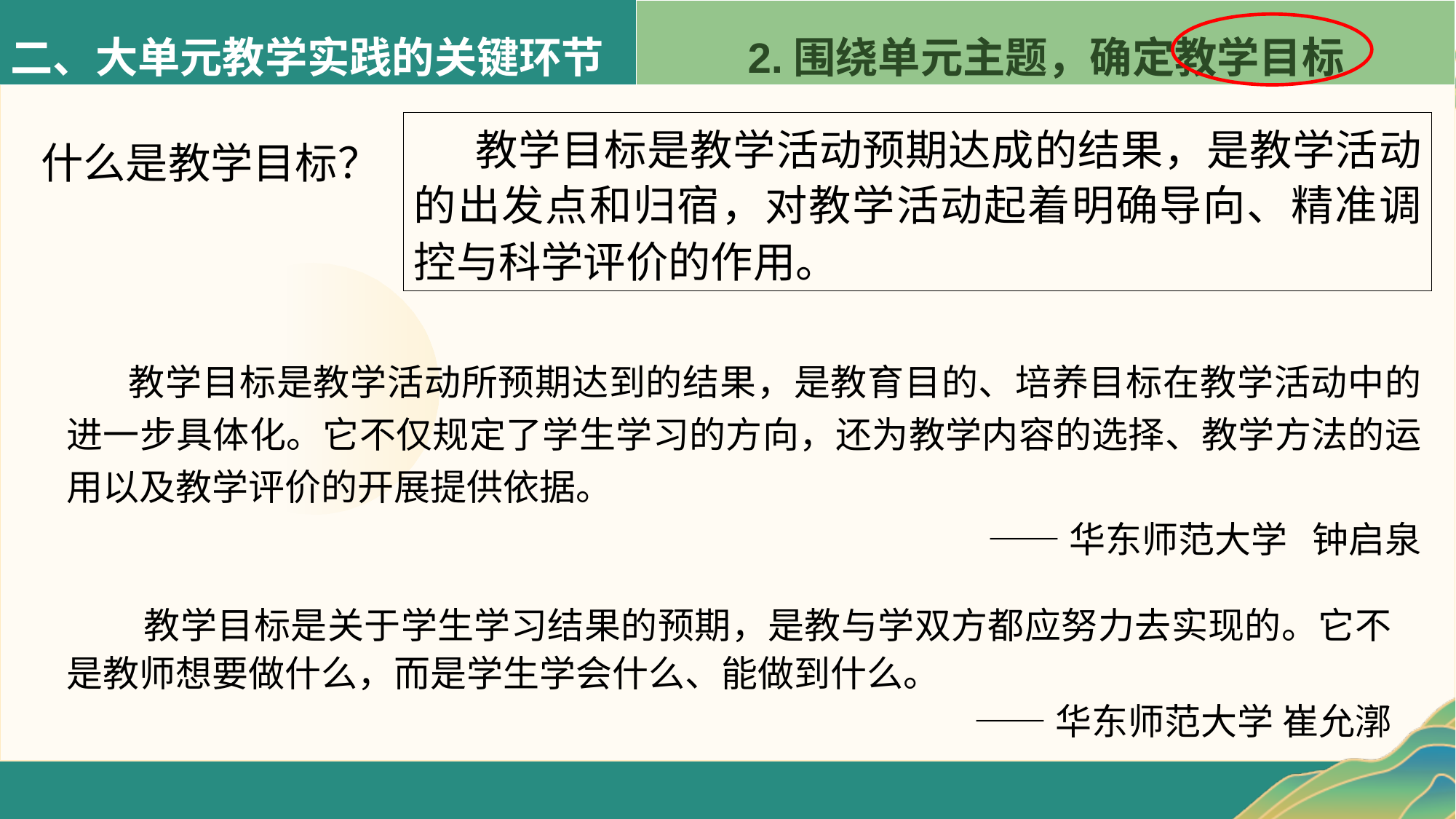

二、大单元教学实践的关键环节

2.围绕单元主题，确定教学目标

     教学目标是教学活动预期达成的结果，是教学活动的出发点和归宿，对教学活动起着明确导向、精准调控与科学评价的作用。
什么是教学目标？
      教学目标是教学活动所预期达到的结果，是教育目的、培养目标在教学活动中的进一步具体化。它不仅规定了学生学习的方向，还为教学内容的选择、教学方法的运用以及教学评价的开展提供依据。
——华东师范大学   钟启泉
        教学目标是关于学生学习结果的预期，是教与学双方都应努力去实现的。它不是教师想要做什么，而是学生学会什么、能做到什么。
——华东师范大学 崔允漷